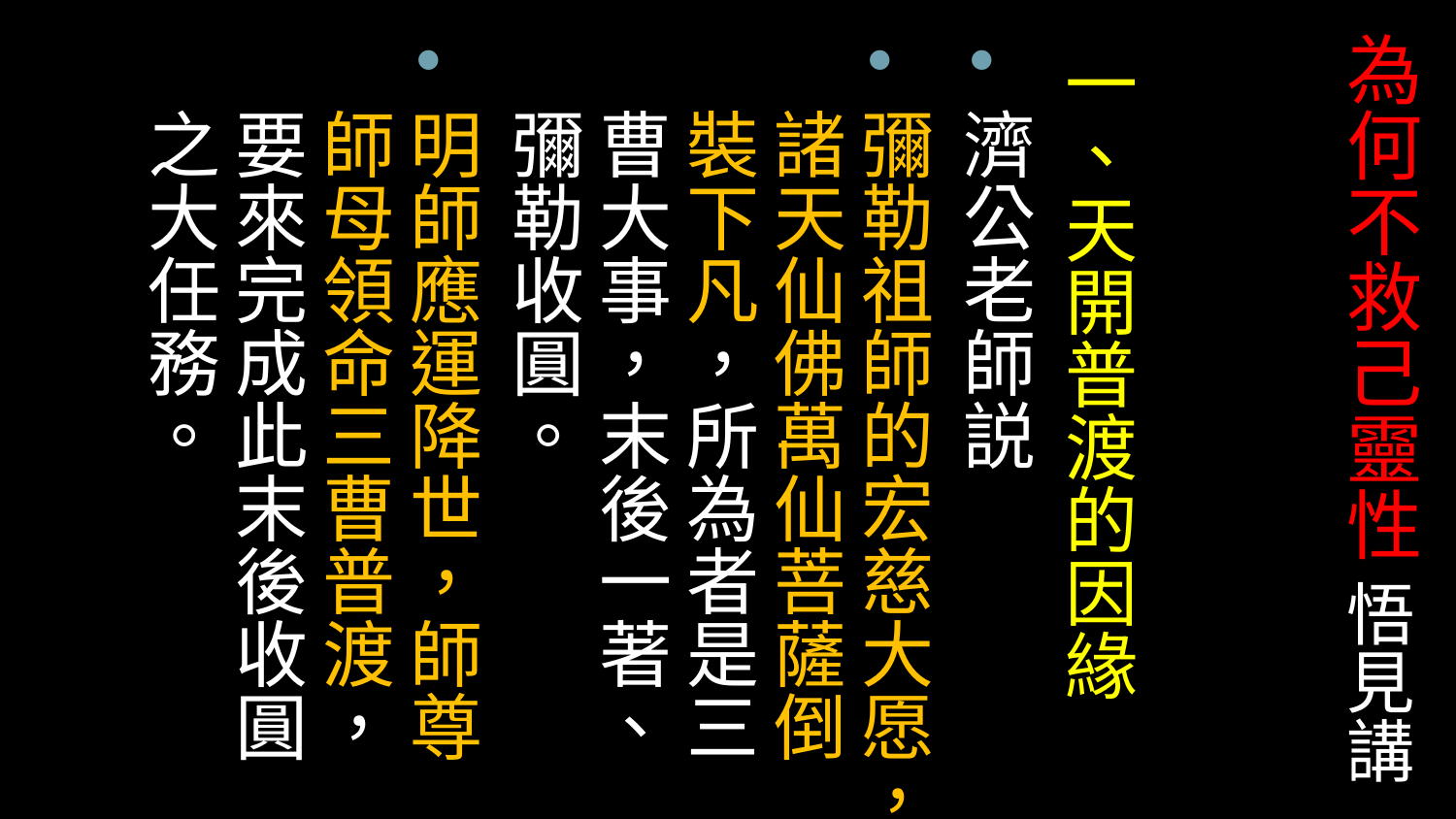

# 為何不救己靈性 悟見講
一、天開普渡的因緣
濟公老師説
彌勒祖師的宏慈大愿，諸天仙佛萬仙菩薩倒裝下凡，所為者是三曹大事，末後一著、彌勒收圓。
明師應運降世，師尊師母領命三曹普渡，要來完成此末後收圓之大任務。